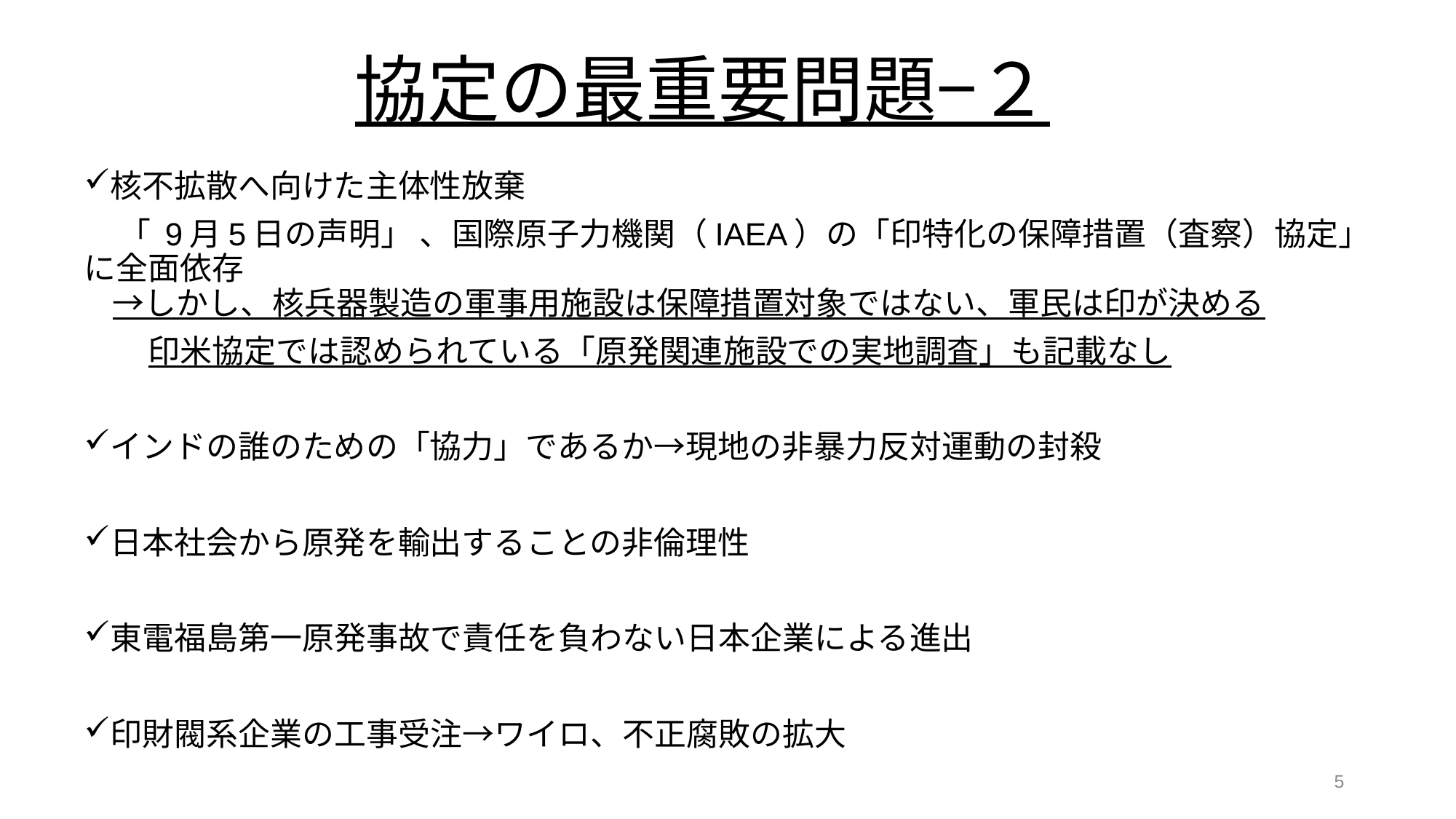

# 協定の最重要問題−２
核不拡散へ向けた主体性放棄
    「 9月5日の声明」 、国際原子力機関（IAEA）の「印特化の保障措置（査察）協定」に全面依存
    →しかし、核兵器製造の軍事用施設は保障措置対象ではない、軍民は印が決める
　　印米協定では認められている「原発関連施設での実地調査」も記載なし

インドの誰のための「協力」であるか→現地の非暴力反対運動の封殺

日本社会から原発を輸出することの非倫理性

東電福島第一原発事故で責任を負わない日本企業による進出

印財閥系企業の工事受注→ワイロ、不正腐敗の拡大
5